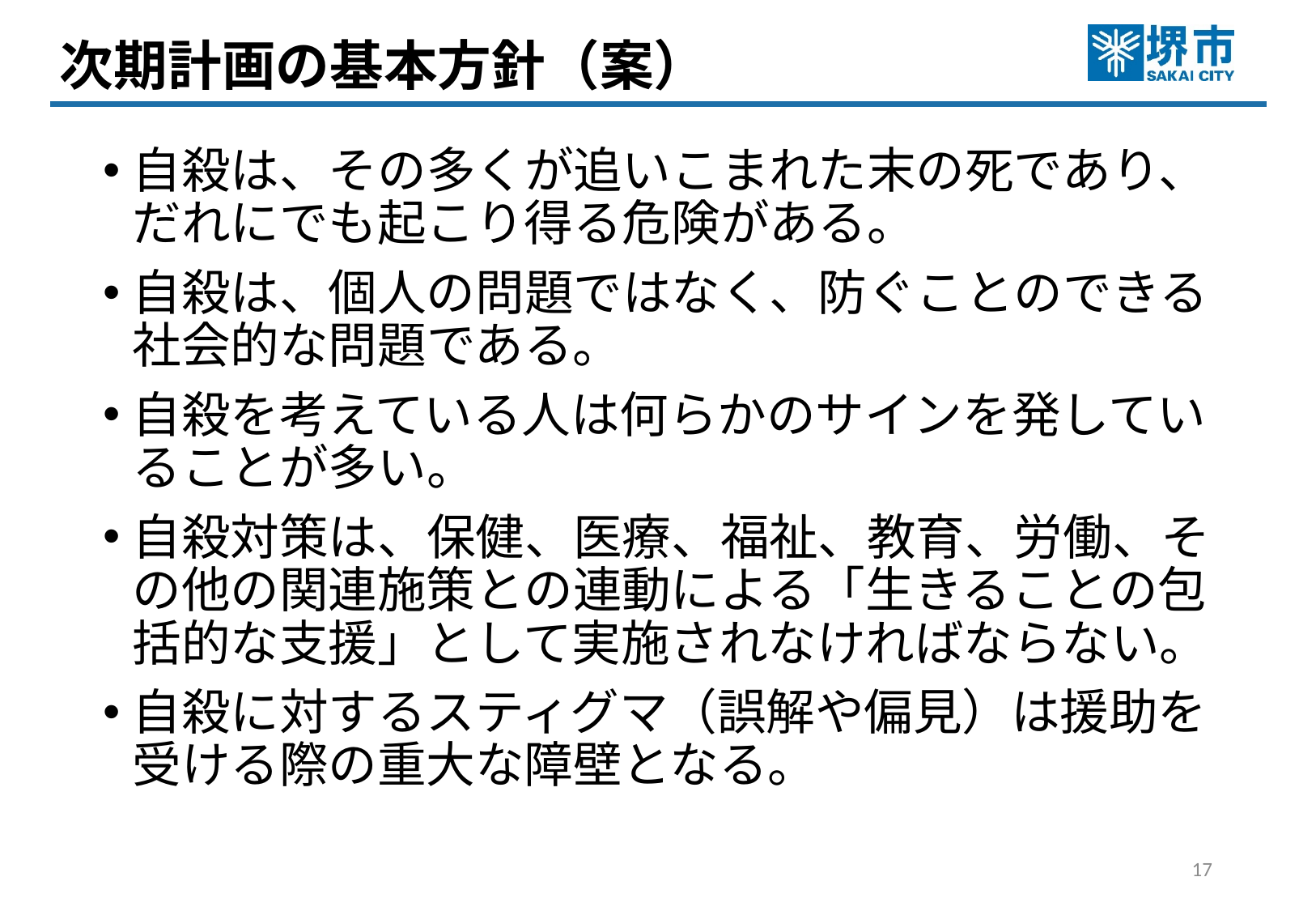

次期計画の基本方針（案）
自殺は、その多くが追いこまれた末の死であり、だれにでも起こり得る危険がある。
自殺は、個人の問題ではなく、防ぐことのできる社会的な問題である。
自殺を考えている人は何らかのサインを発していることが多い。
自殺対策は、保健、医療、福祉、教育、労働、その他の関連施策との連動による「生きることの包括的な支援」として実施されなければならない。
自殺に対するスティグマ（誤解や偏見）は援助を受ける際の重大な障壁となる。
17